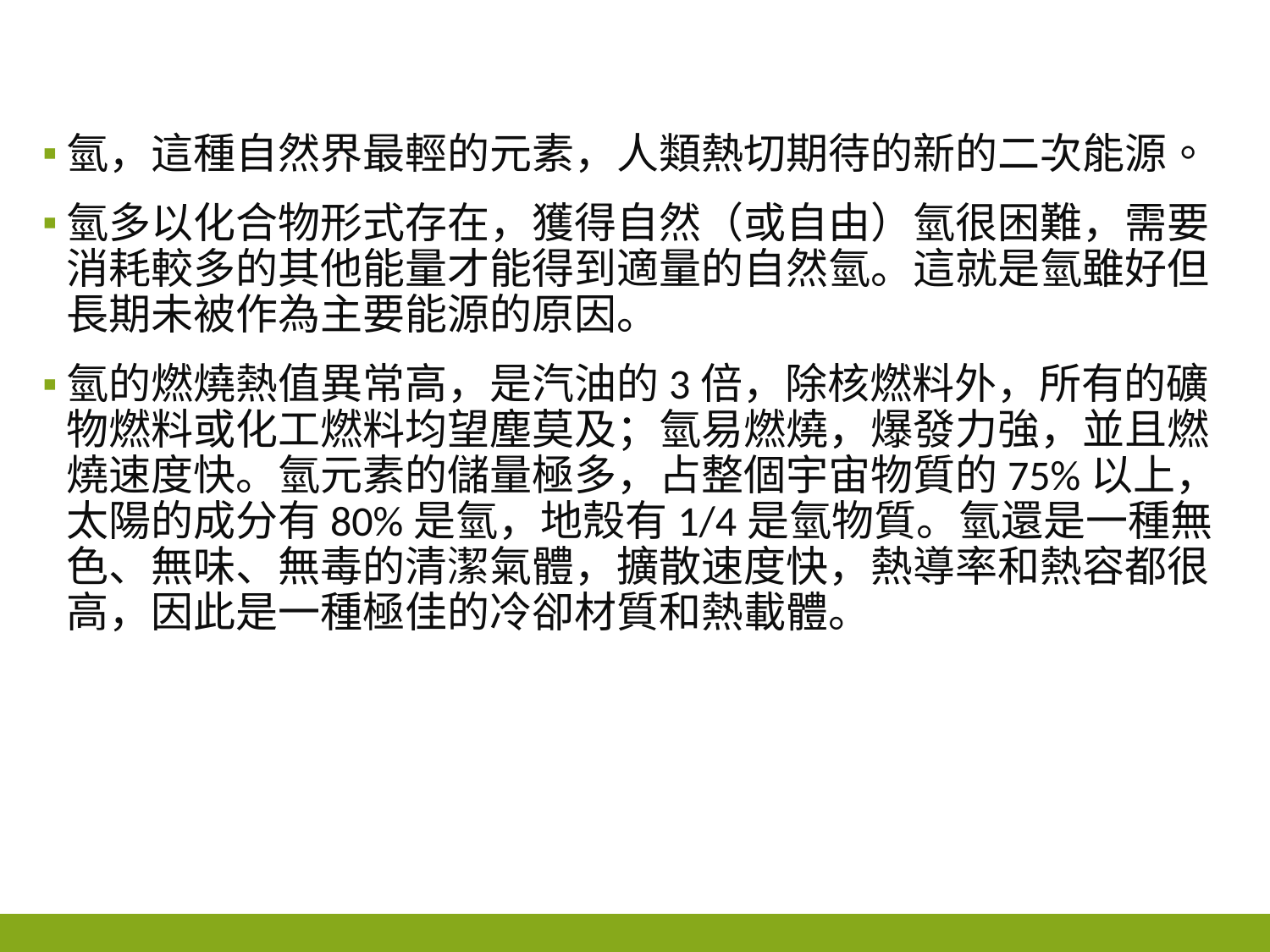

#
氫，這種自然界最輕的元素，人類熱切期待的新的二次能源。
氫多以化合物形式存在，獲得自然（或自由）氫很困難，需要消耗較多的其他能量才能得到適量的自然氫。這就是氫雖好但長期未被作為主要能源的原因。
氫的燃燒熱值異常高，是汽油的3倍，除核燃料外，所有的礦物燃料或化工燃料均望塵莫及；氫易燃燒，爆發力強，並且燃燒速度快。氫元素的儲量極多，占整個宇宙物質的75%以上，太陽的成分有80%是氫，地殼有1/4是氫物質。氫還是一種無色、無味、無毒的清潔氣體，擴散速度快，熱導率和熱容都很高，因此是一種極佳的冷卻材質和熱載體。